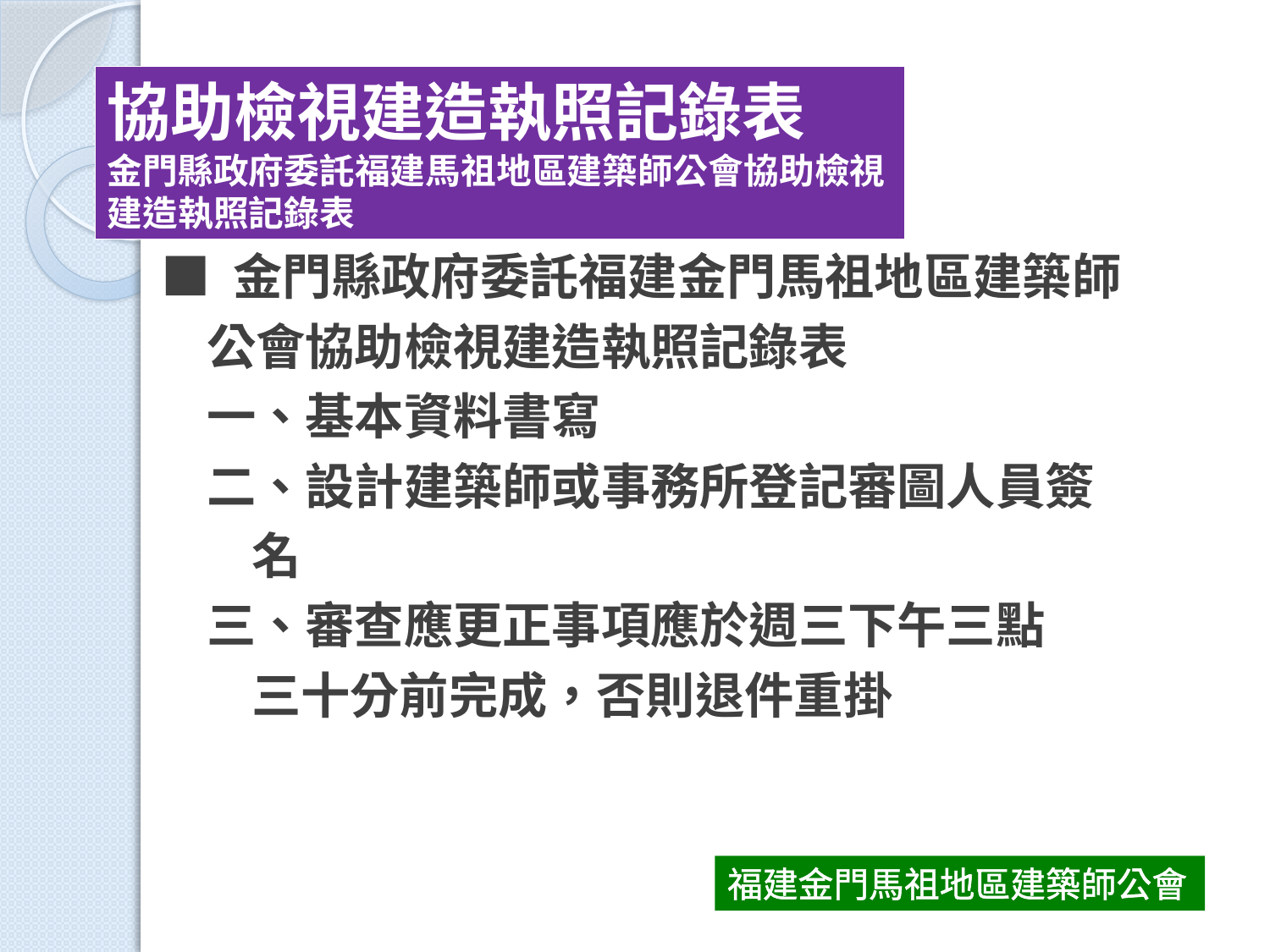

協助檢視建造執照記錄表
金門縣政府委託福建馬祖地區建築師公會協助檢視建造執照記錄表
■ 金門縣政府委託福建金門馬祖地區建築師
   公會協助檢視建造執照記錄表
   一、基本資料書寫
   二、設計建築師或事務所登記審圖人員簽
       名
   三、審查應更正事項應於週三下午三點
       三十分前完成，否則退件重掛
福建金門馬祖地區建築師公會